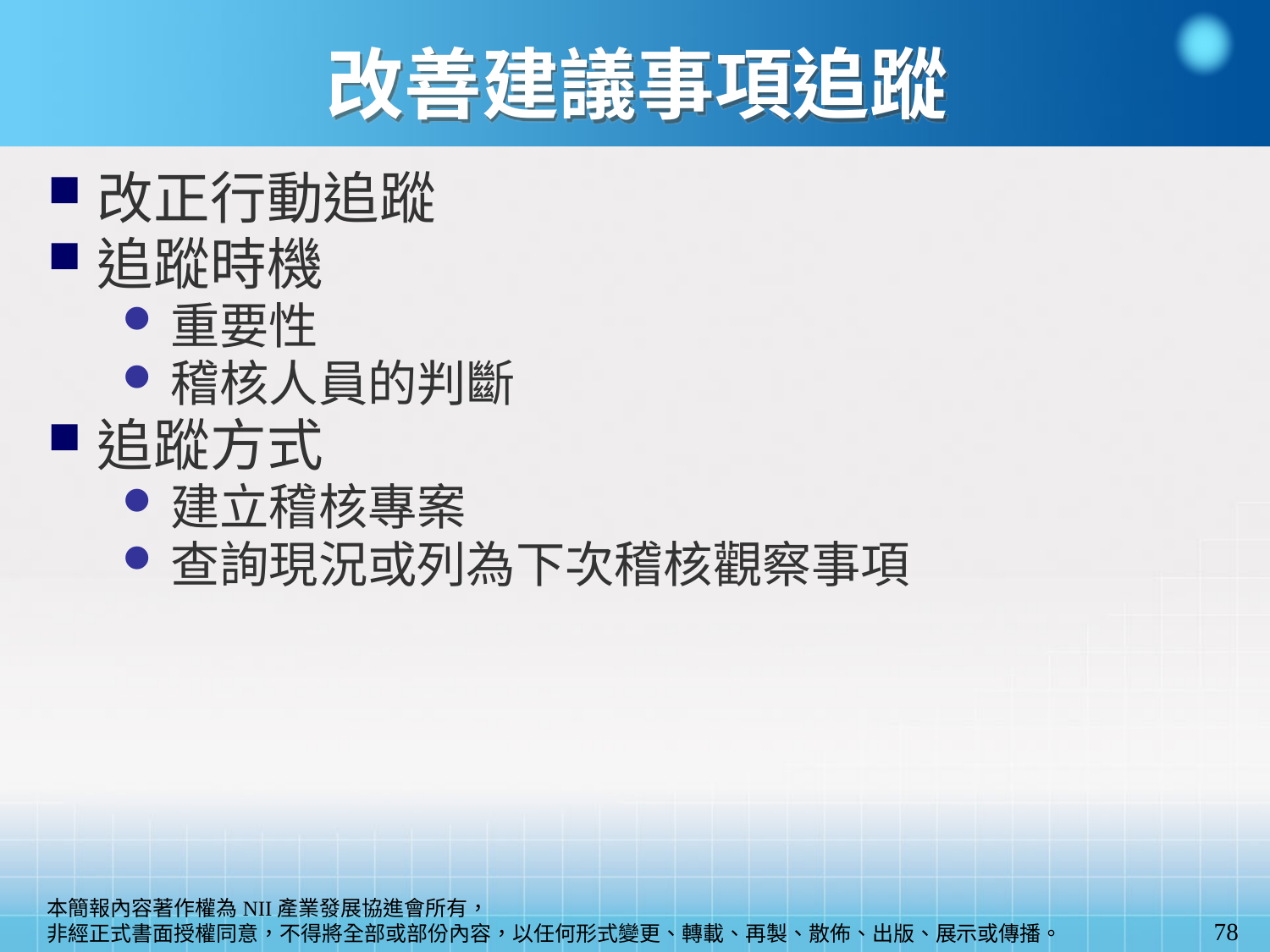

# 改善建議事項追蹤
改正行動追蹤
追蹤時機
重要性
稽核人員的判斷
追蹤方式
建立稽核專案
查詢現況或列為下次稽核觀察事項

78